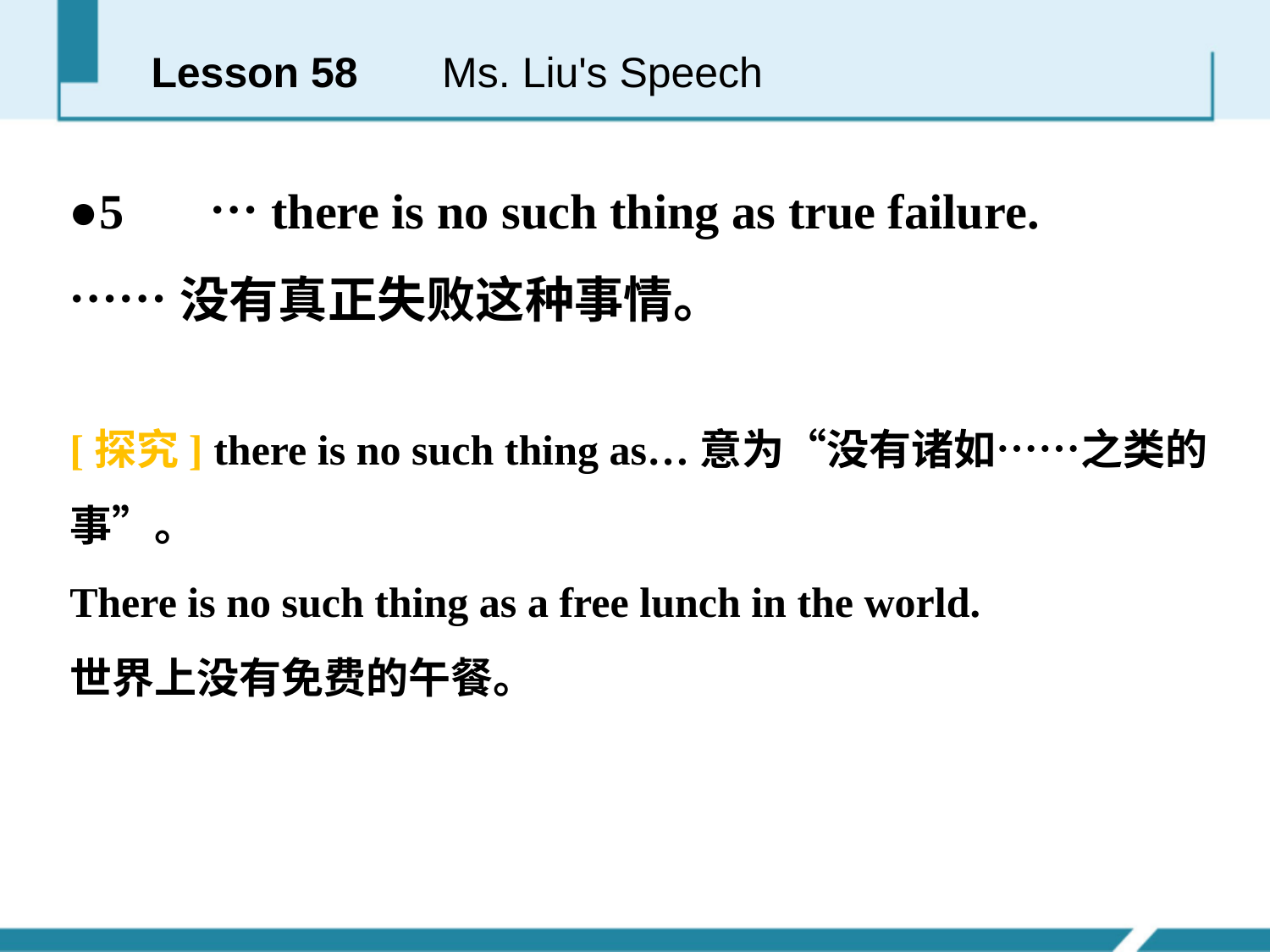

Lesson 58 　 Ms. Liu's Speech
●5  　…there is no such thing as true failure.
……没有真正失败这种事情。
[探究] there is no such thing as…意为“没有诸如……之类的事”。
There is no such thing as a free lunch in the world.
世界上没有免费的午餐。